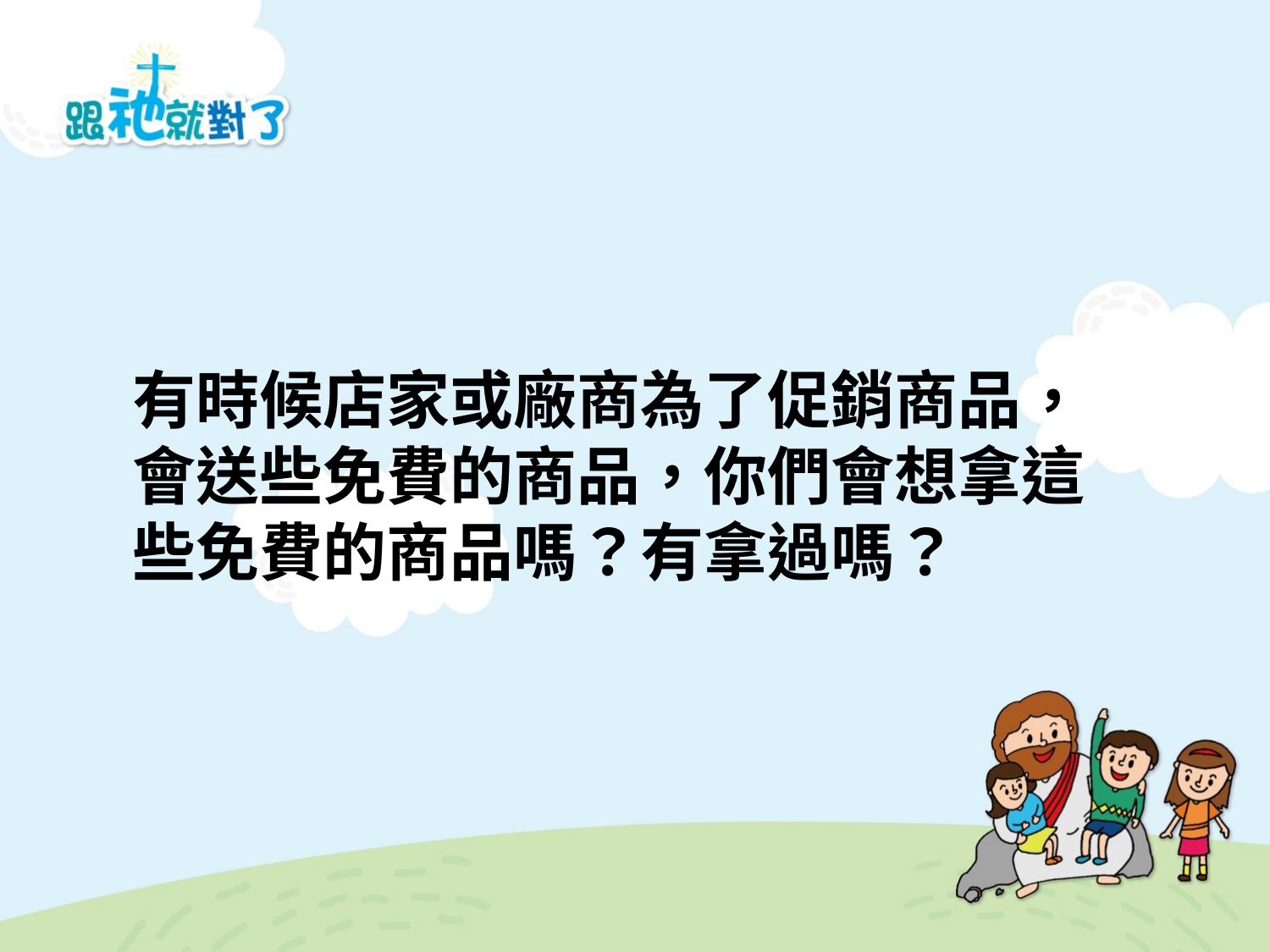

有時候店家或廠商為了促銷商品，會送些免費的商品，你們會想拿這些免費的商品嗎？有拿過嗎？